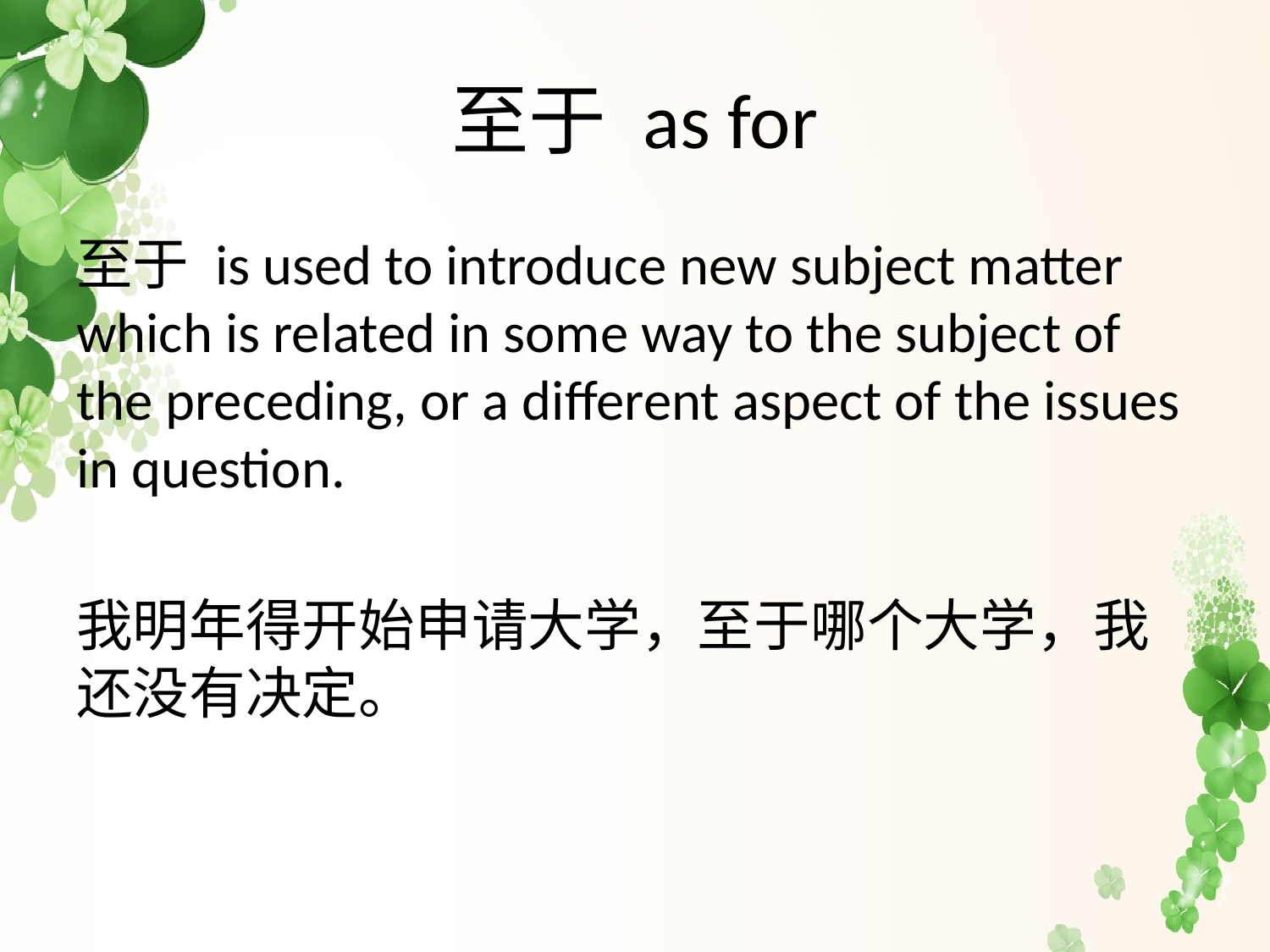

# 至于 as for
至于 is used to introduce new subject matter which is related in some way to the subject of the preceding, or a different aspect of the issues in question.

我明年得开始申请大学，至于哪个大学，我还没有决定。